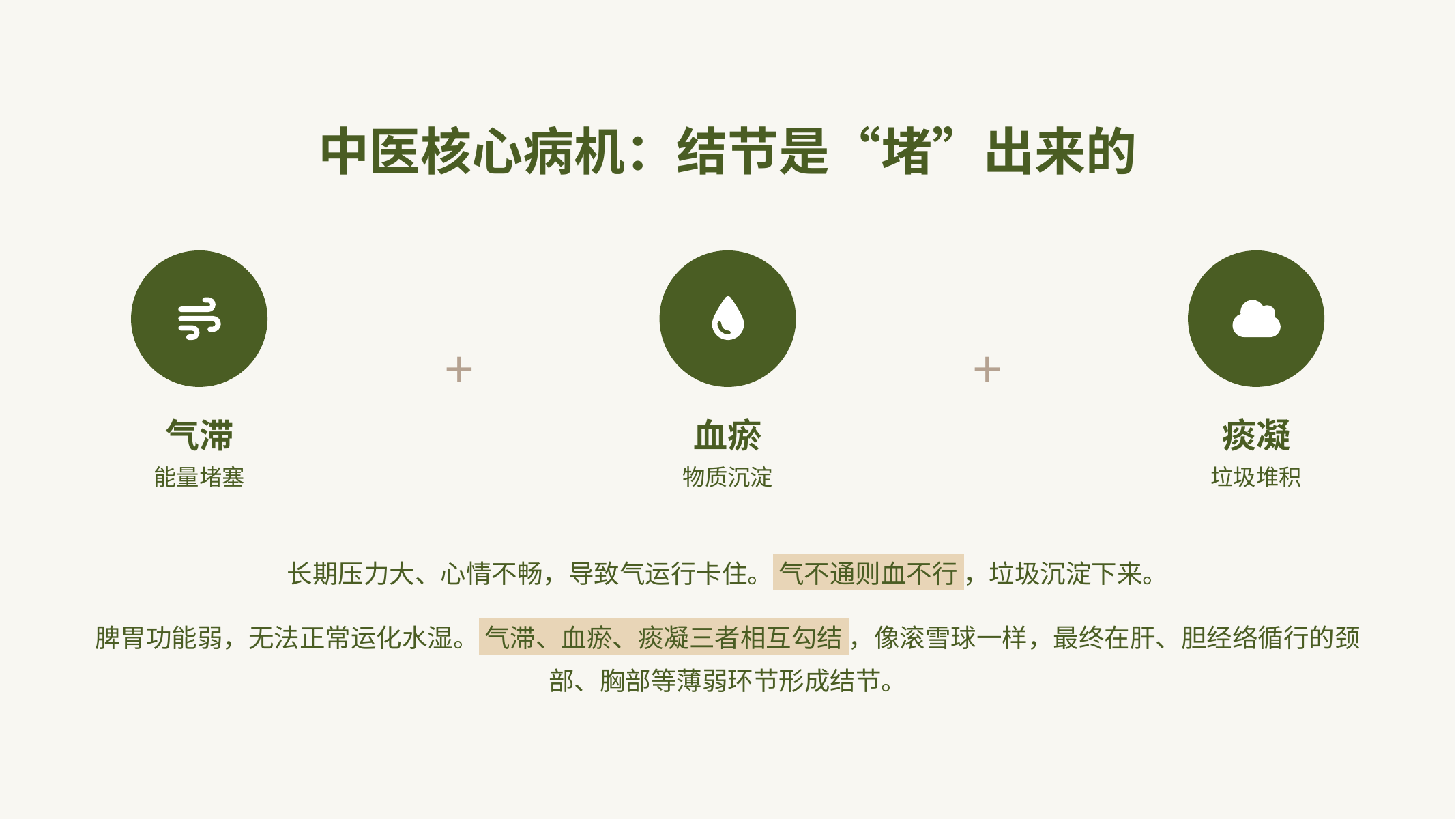

中医核心病机：结节是“堵”出来的

+
+
气滞
血瘀
痰凝
能量堵塞
物质沉淀
垃圾堆积
长期压力大、心情不畅，导致气运行卡住。 气不通则血不行 ，垃圾沉淀下来。
脾胃功能弱，无法正常运化水湿。 气滞、血瘀、痰凝三者相互勾结 ，像滚雪球一样，最终在肝、胆经络循行的颈部、胸部等薄弱环节形成结节。